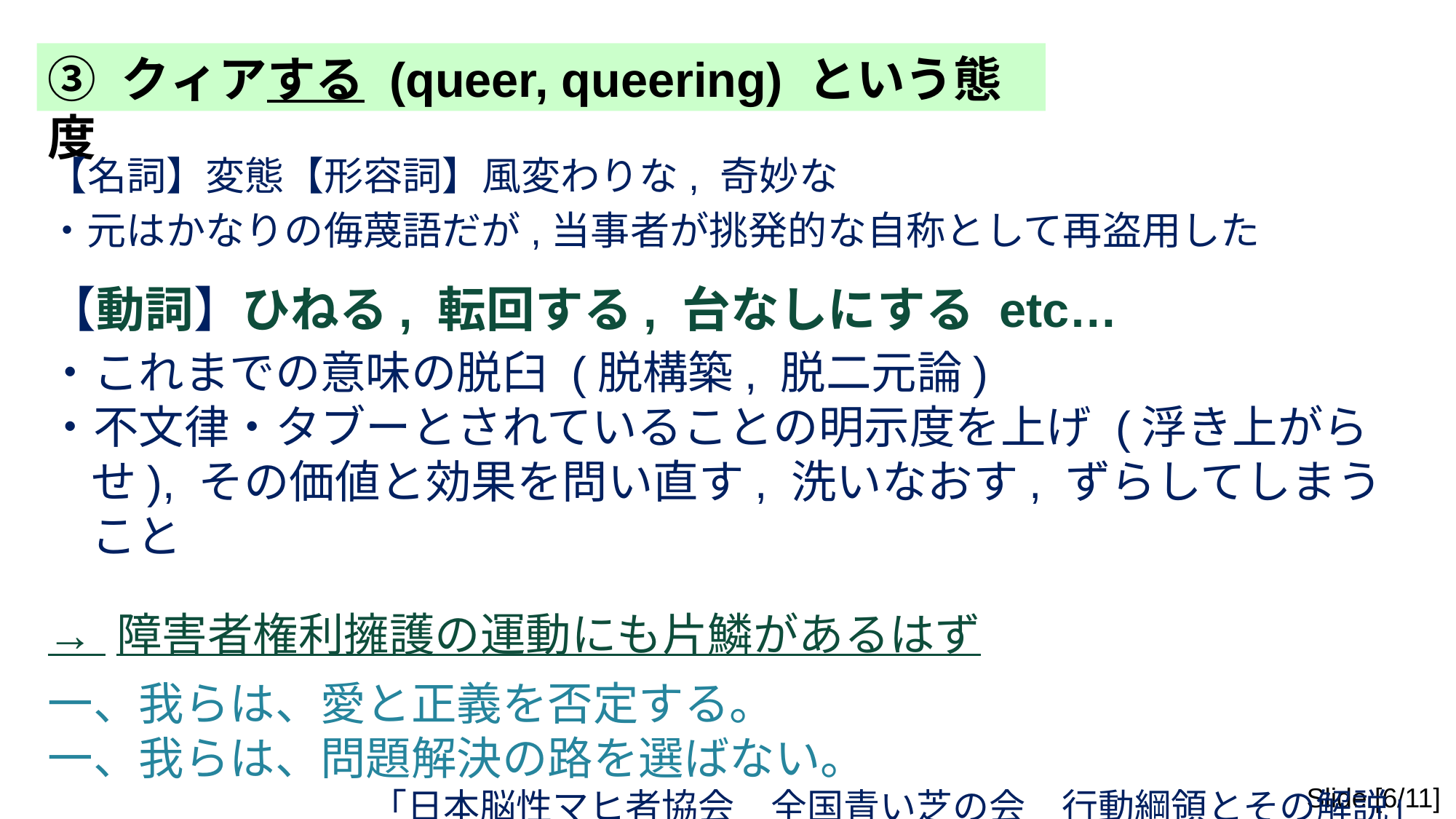

③ クィアする (queer, queering) という態度
【名詞】変態【形容詞】風変わりな, 奇妙な

・元はかなりの侮蔑語だが,当事者が挑発的な自称として再盗用した

【動詞】ひねる, 転回する, 台なしにする etc…

・これまでの意味の脱臼 (脱構築, 脱二元論)
・不文律・タブーとされていることの明示度を上げ (浮き上がらせ), その価値と効果を問い直す, 洗いなおす, ずらしてしまうこと

→ 障害者権利擁護の運動にも片鱗があるはず

一、我らは、愛と正義を否定する。
一、我らは、問題解決の路を選ばない。
「日本脳性マヒ者協会　全国青い芝の会　行動綱領とその解説」